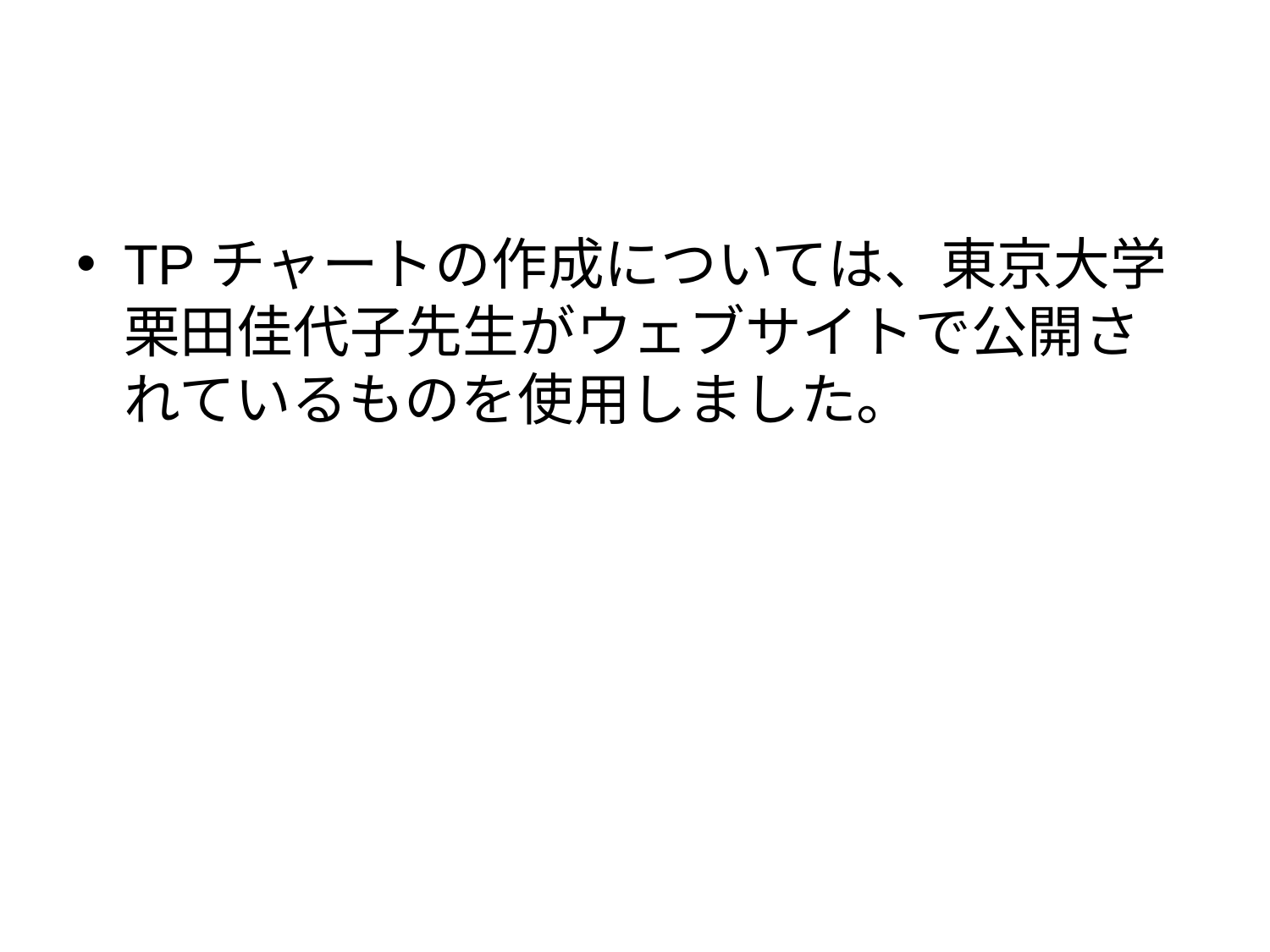

TPチャートの作成については、東京大学栗田佳代子先生がウェブサイトで公開されているものを使用しました。